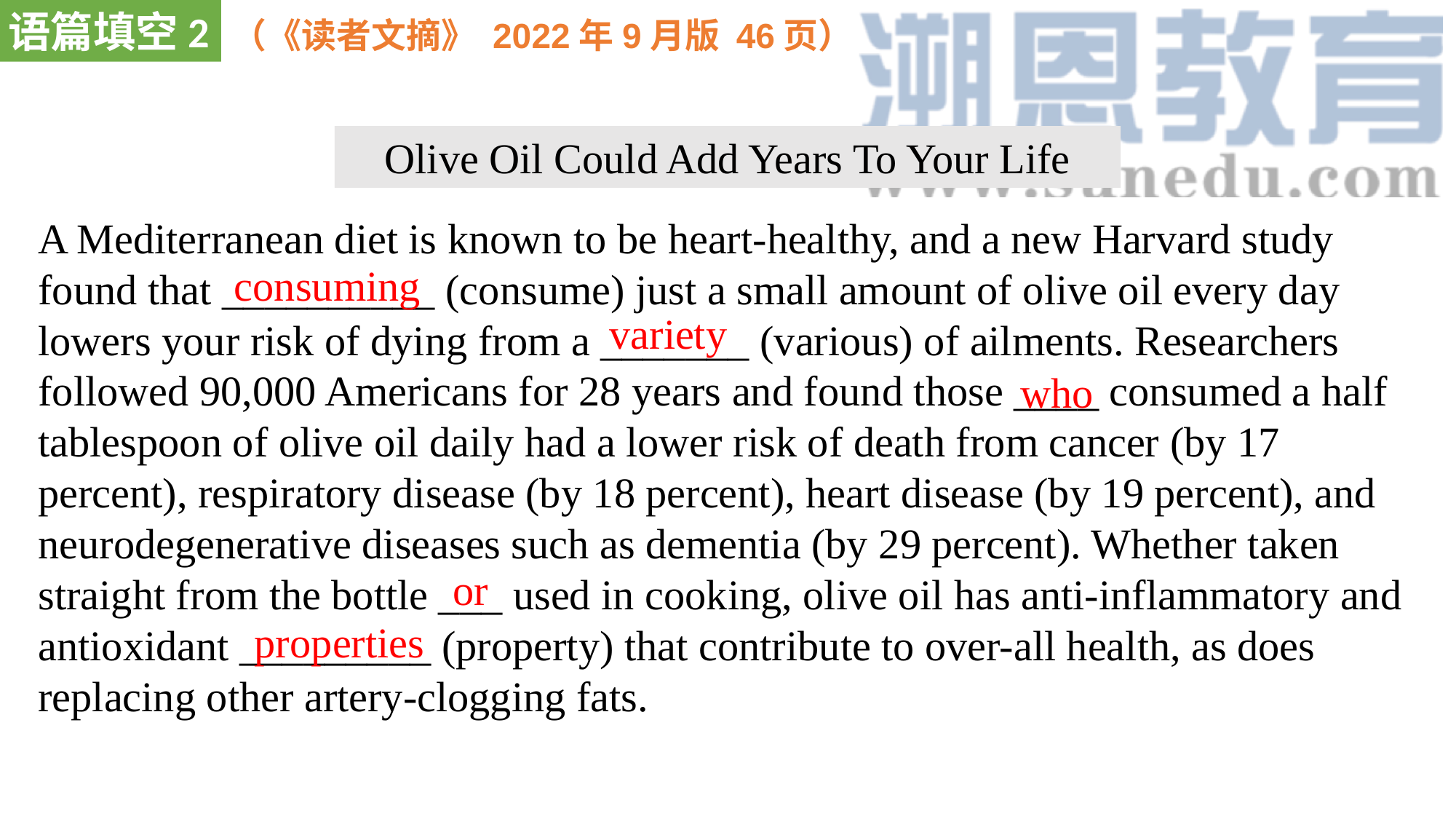

语篇填空2
（《读者文摘》 2022年9月版 46页）
Olive Oil Could Add Years To Your Life
A Mediterranean diet is known to be heart-healthy, and a new Harvard study found that __________ (consume) just a small amount of olive oil every day lowers your risk of dying from a _______ (various) of ailments. Researchers followed 90,000 Americans for 28 years and found those ____ consumed a half tablespoon of olive oil daily had a lower risk of death from cancer (by 17 percent), respiratory disease (by 18 percent), heart disease (by 19 percent), and neurodegenerative diseases such as dementia (by 29 percent). Whether taken straight from the bottle ___ used in cooking, olive oil has anti-inflammatory and antioxidant _________ (property) that contribute to over-all health, as does replacing other artery-clogging fats.
consuming
variety
who
or
properties